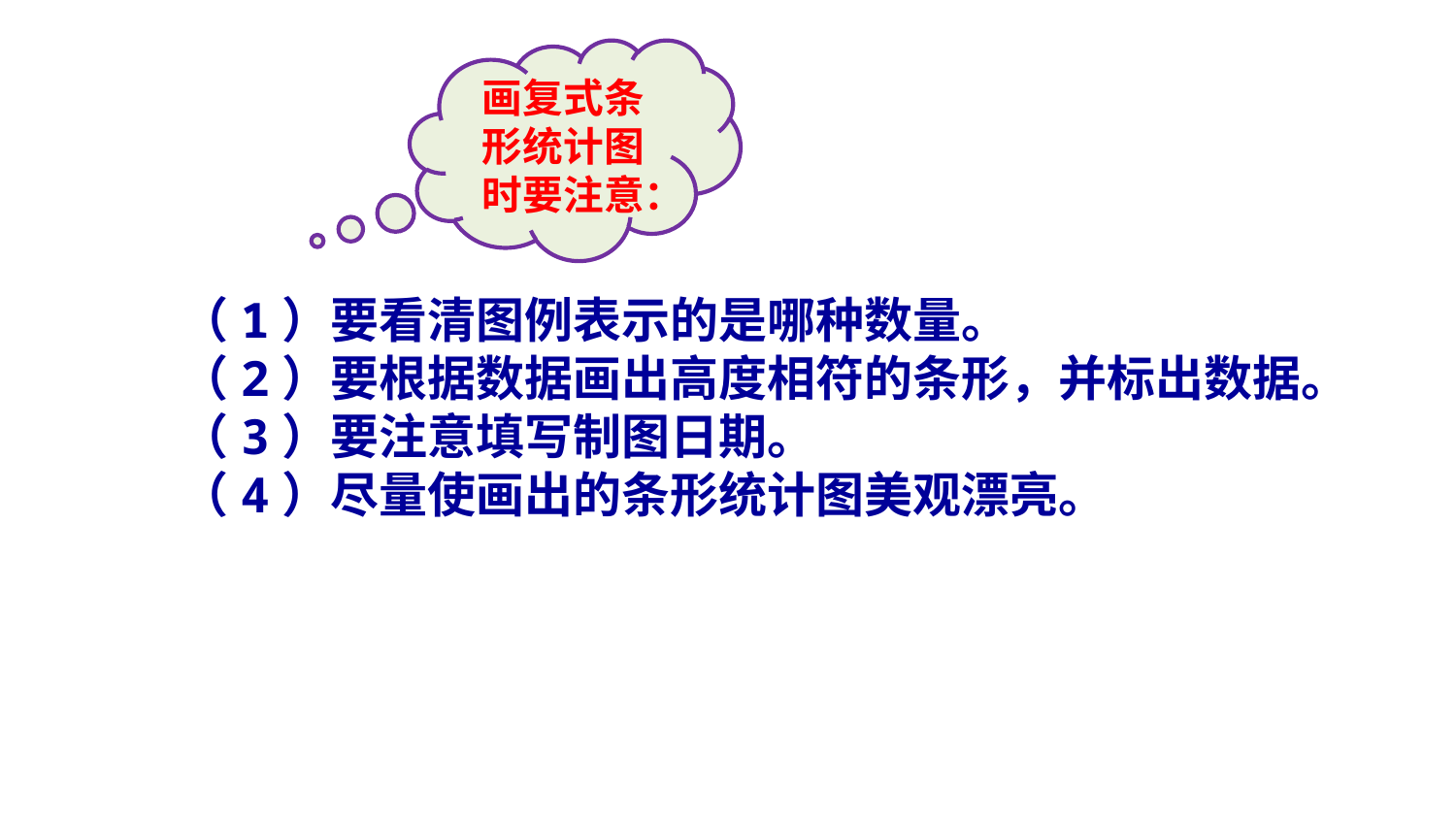

画复式条形统计图时要注意：

（1）要看清图例表示的是哪种数量。
（2）要根据数据画出高度相符的条形，并标出数据。
（3）要注意填写制图日期。
（4）尽量使画出的条形统计图美观漂亮。